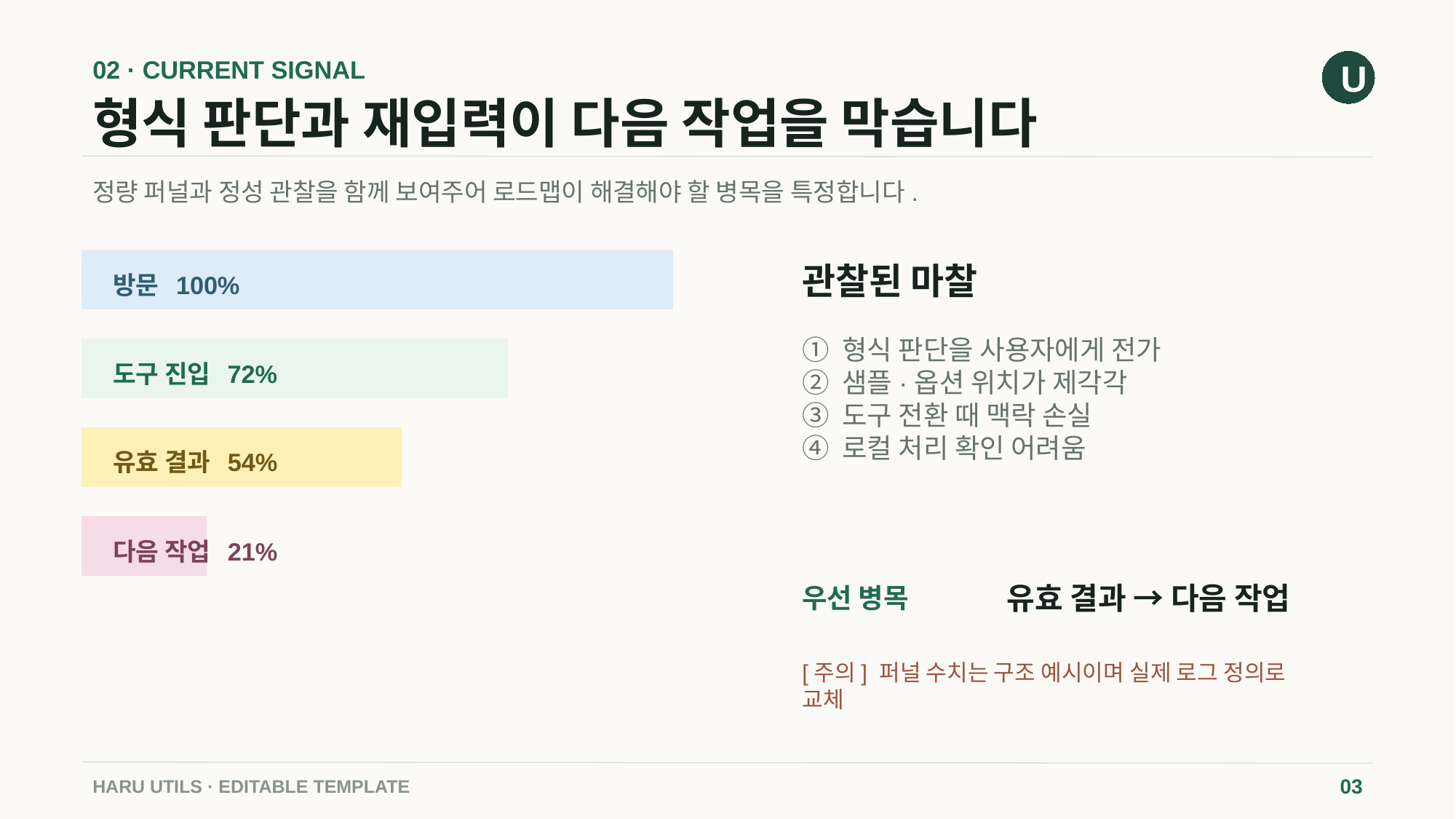

02 · CURRENT SIGNAL
U
형식 판단과 재입력이 다음 작업을 막습니다

정량 퍼널과 정성 관찰을 함께 보여주어 로드맵이 해결해야 할 병목을 특정합니다.

관찰된 마찰
방문  100%
① 형식 판단을 사용자에게 전가
② 샘플·옵션 위치가 제각각
③ 도구 전환 때 맥락 손실
④ 로컬 처리 확인 어려움

도구 진입  72%

유효 결과  54%

다음 작업  21%
유효 결과 → 다음 작업
우선 병목
[주의] 퍼널 수치는 구조 예시이며 실제 로그 정의로 교체

HARU UTILS · EDITABLE TEMPLATE
03